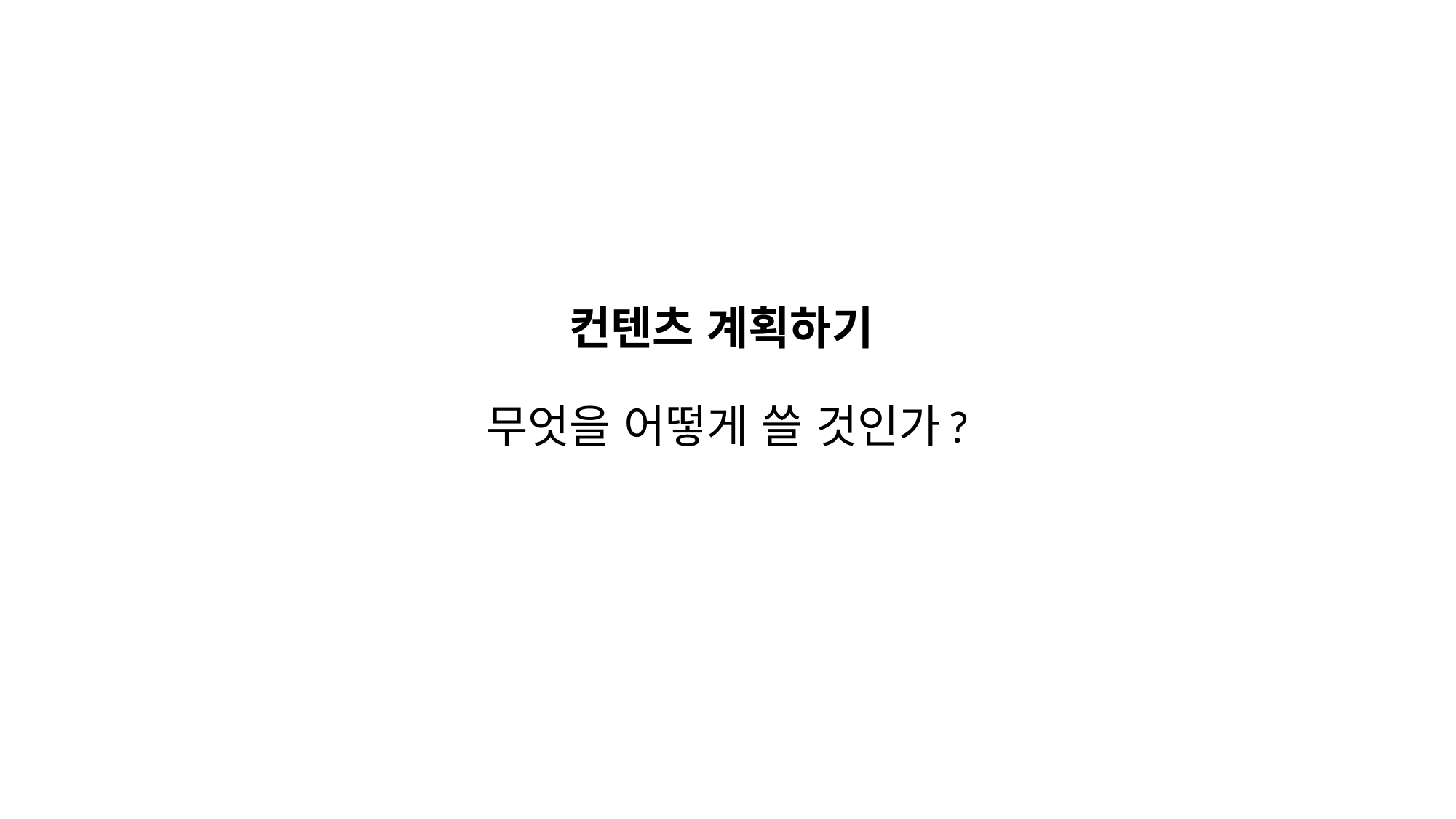

# 컨텐츠 계획하기 무엇을 어떻게 쓸 것인가?